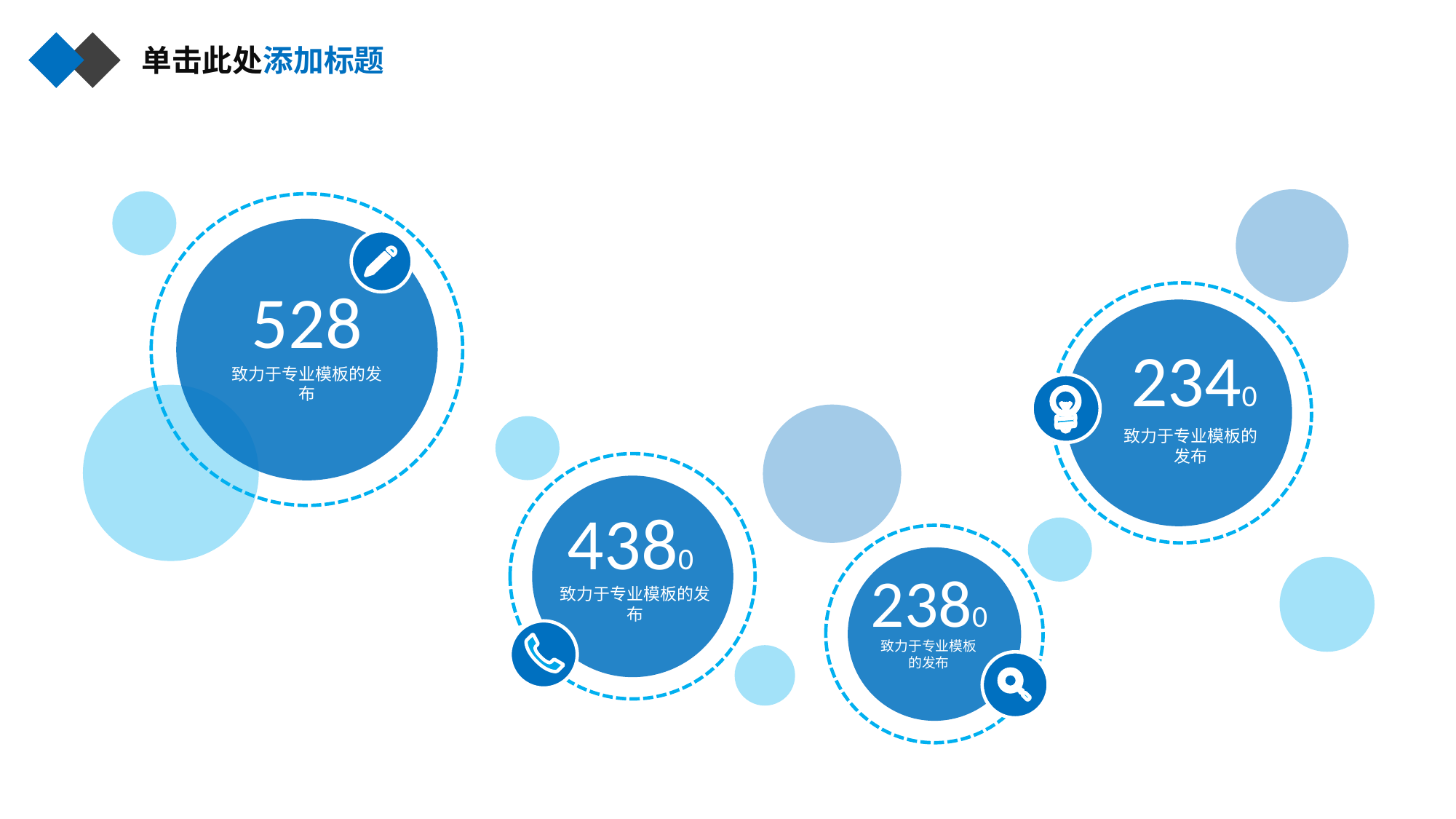

单击此处添加标题

2340
致力于专业模板的发布

528
致力于专业模板的发布

4380
致力于专业模板的发布

2380
致力于专业模板的发布